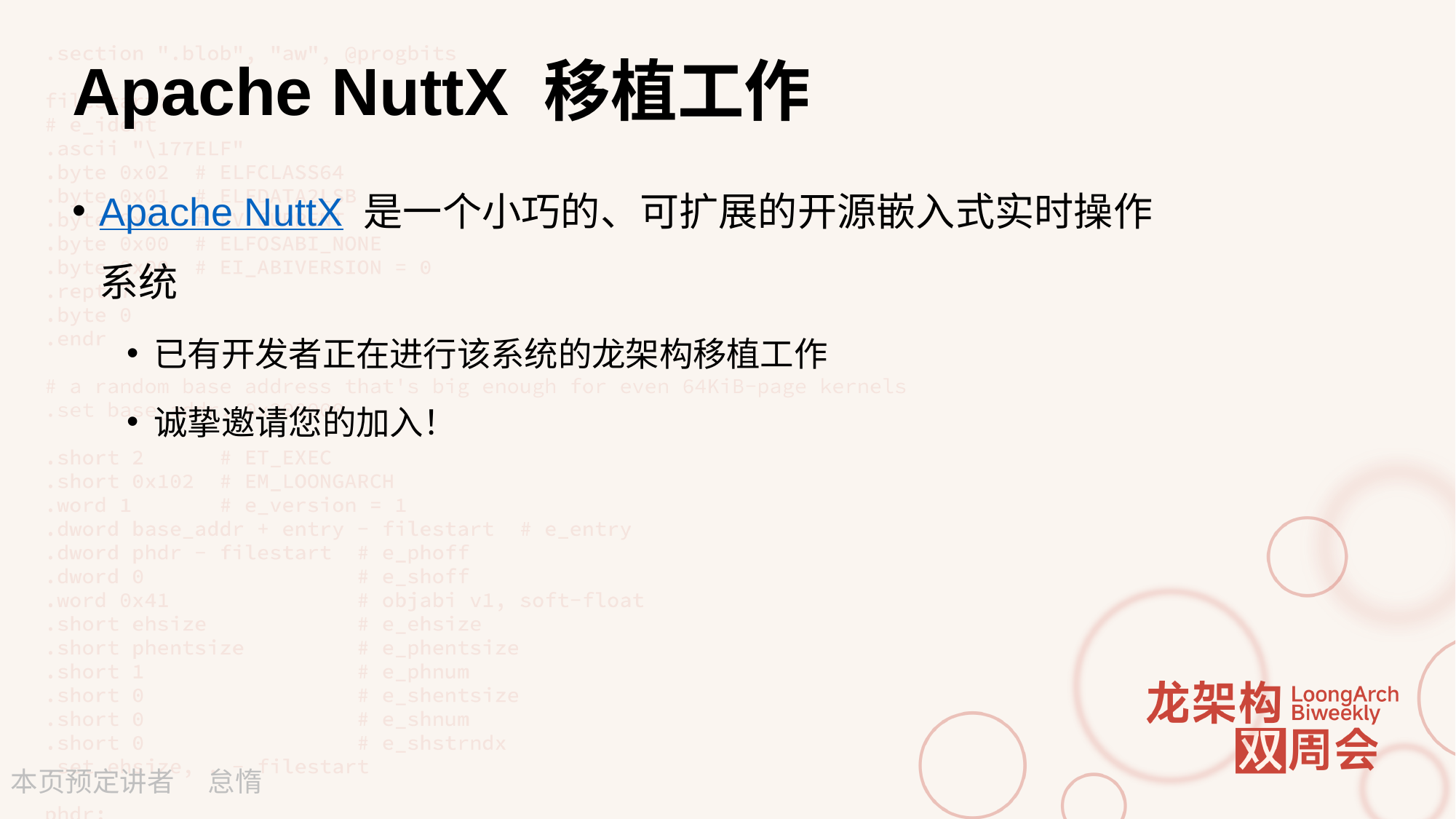

# Apache NuttX 移植工作
Apache NuttX 是一个小巧的、可扩展的开源嵌入式实时操作系统
已有开发者正在进行该系统的龙架构移植工作
诚挚邀请您的加入！

怠惰